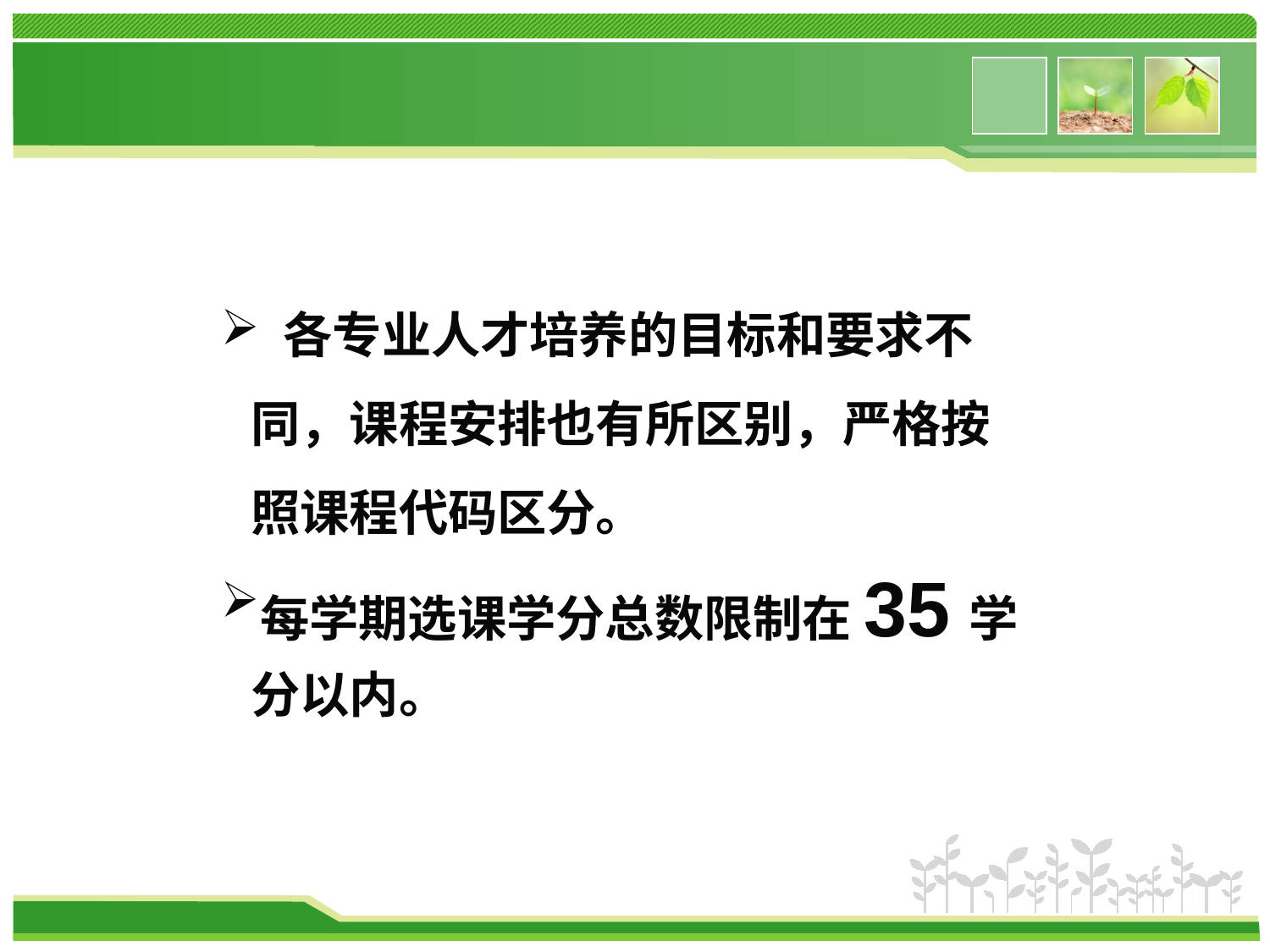

各专业人才培养的目标和要求不同，课程安排也有所区别，严格按照课程代码区分。
每学期选课学分总数限制在35学分以内。